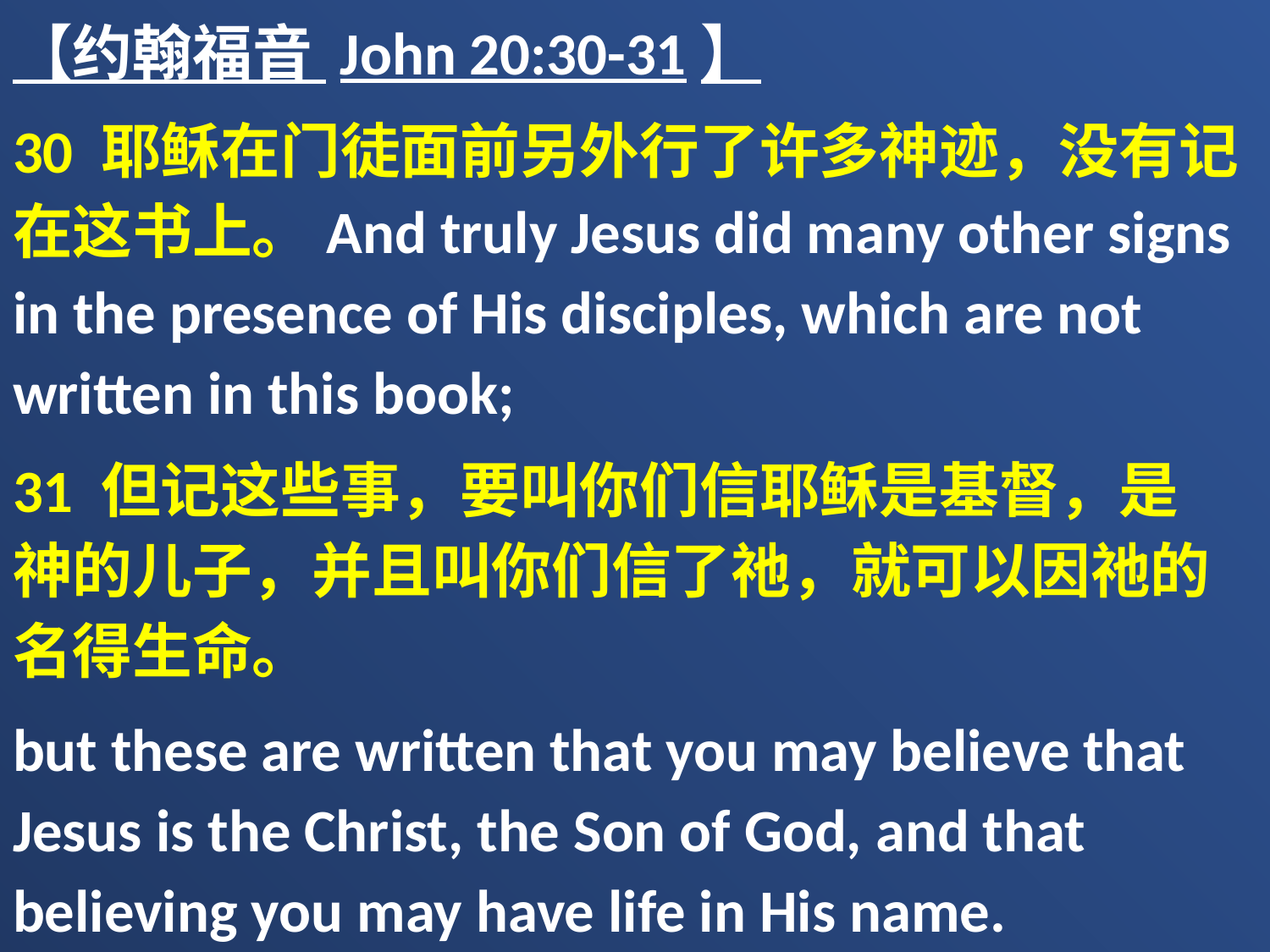

【约翰福音 John 20:30-31】
30 耶稣在门徒面前另外行了许多神迹，没有记在这书上。And truly Jesus did many other signs in the presence of His disciples, which are not written in this book;
31 但记这些事，要叫你们信耶稣是基督，是　神的儿子，并且叫你们信了祂，就可以因祂的名得生命。
but these are written that you may believe that Jesus is the Christ, the Son of God, and that believing you may have life in His name.